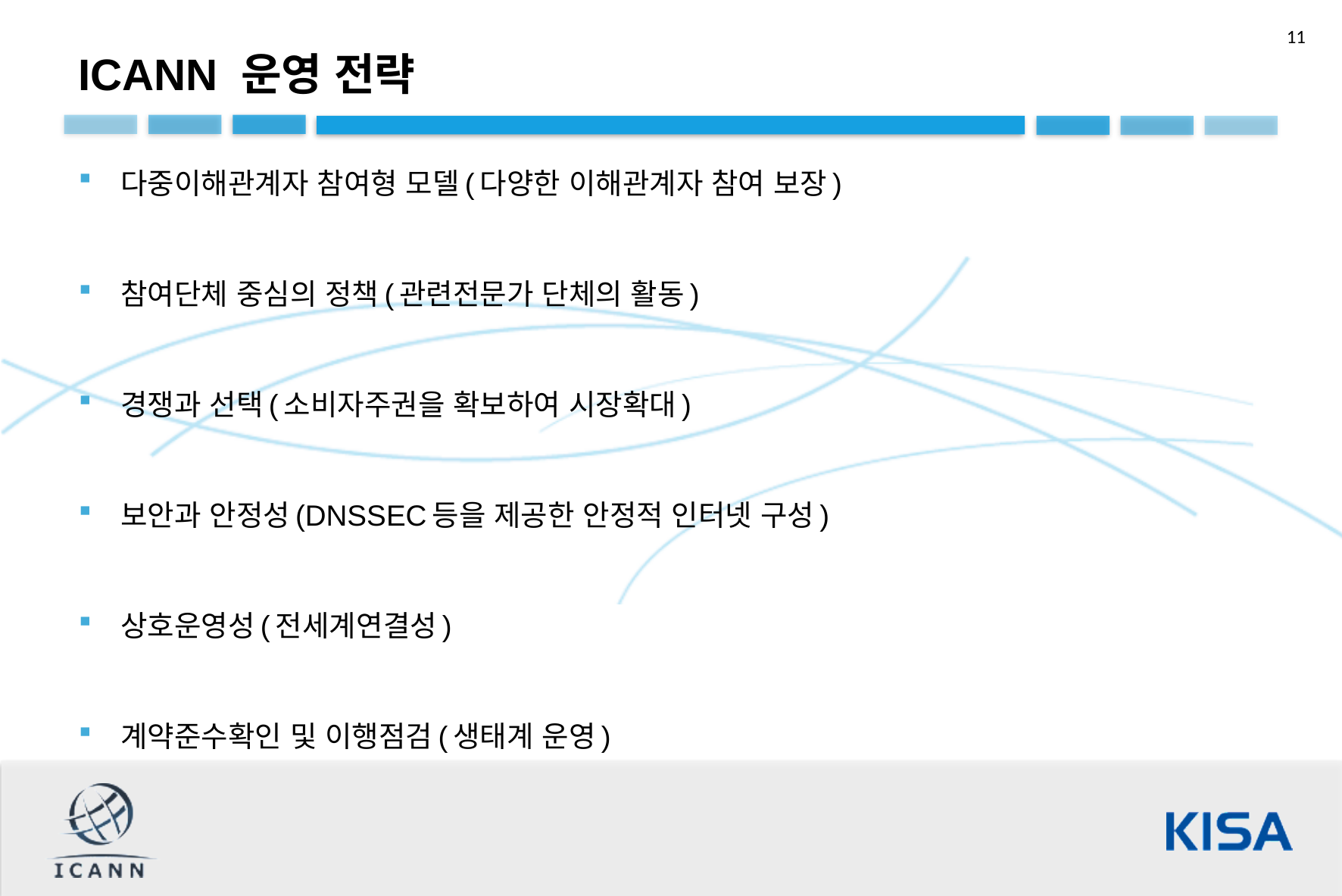

ICANN 운영 전략
다중이해관계자 참여형 모델(다양한 이해관계자 참여 보장)

참여단체 중심의 정책(관련전문가 단체의 활동)

경쟁과 선택(소비자주권을 확보하여 시장확대)

보안과 안정성(DNSSEC등을 제공한 안정적 인터넷 구성)

상호운영성(전세계연결성)

계약준수확인 및 이행점검(생태계 운영)